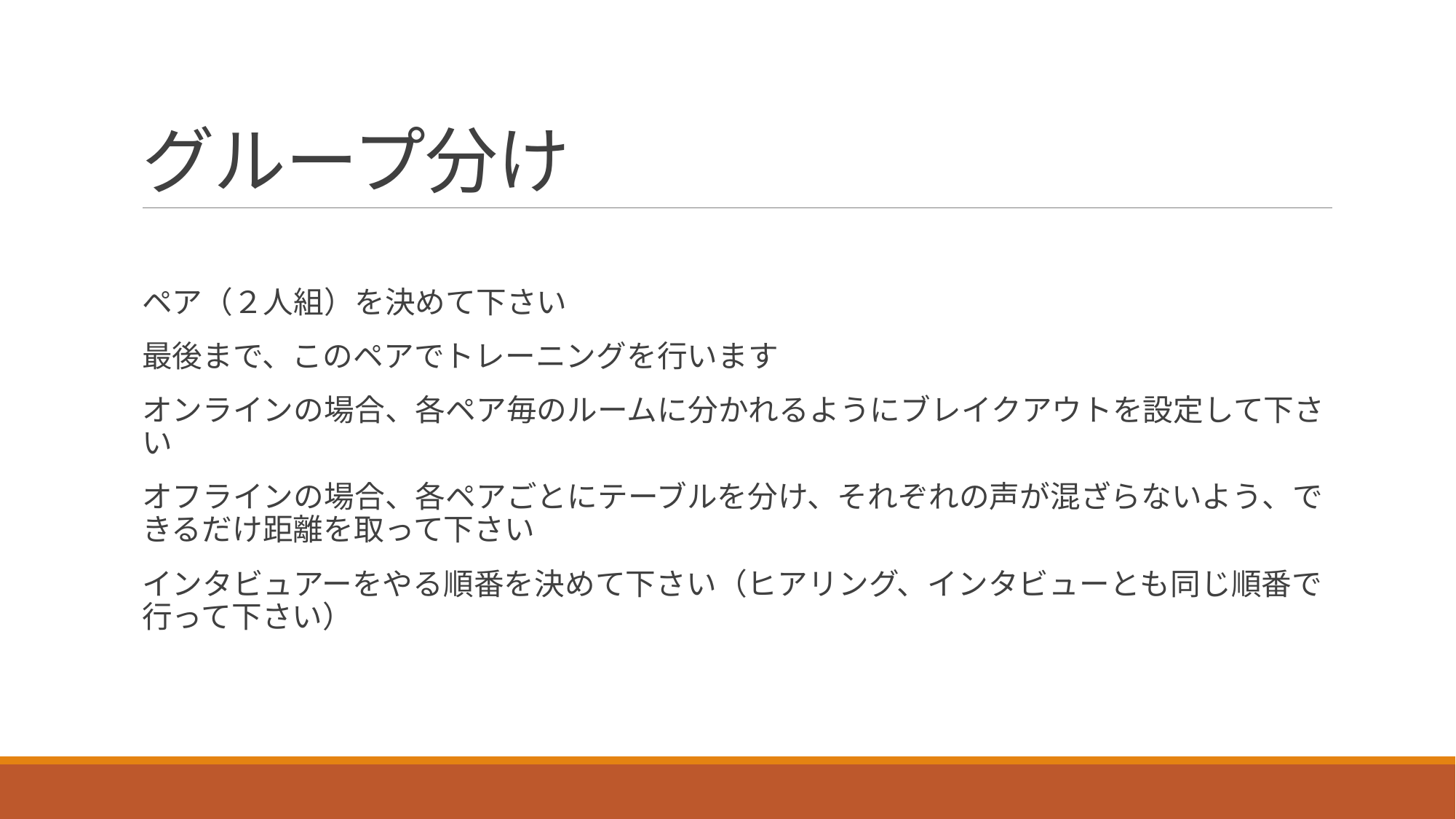

# グループ分け
ペア（２人組）を決めて下さい
最後まで、このペアでトレーニングを行います
オンラインの場合、各ペア毎のルームに分かれるようにブレイクアウトを設定して下さい
オフラインの場合、各ペアごとにテーブルを分け、それぞれの声が混ざらないよう、できるだけ距離を取って下さい
インタビュアーをやる順番を決めて下さい（ヒアリング、インタビューとも同じ順番で行って下さい）